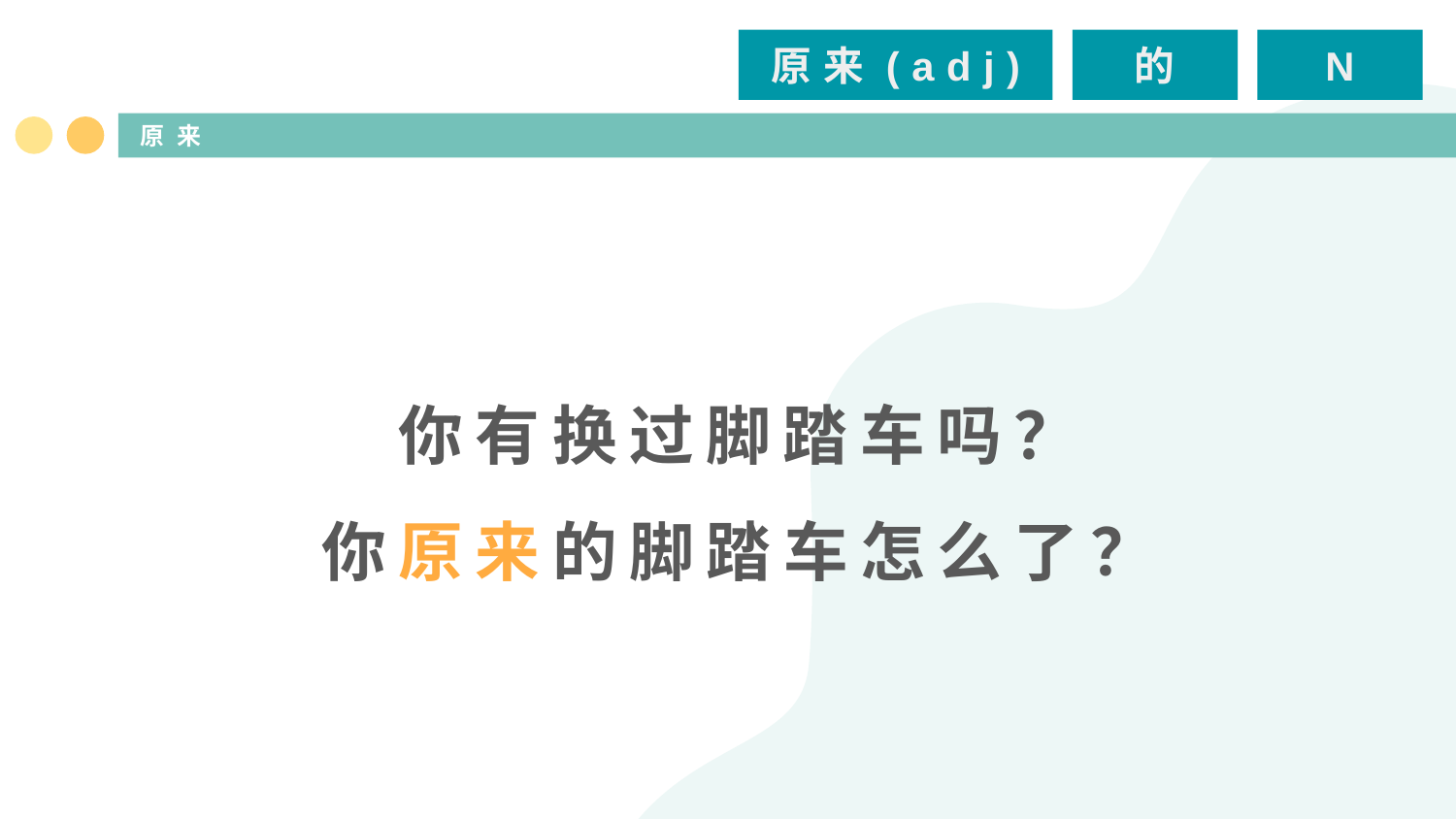

原来(adj)
的
N
# 原来
你有换过脚踏车吗？
你原来的脚踏车怎么了？